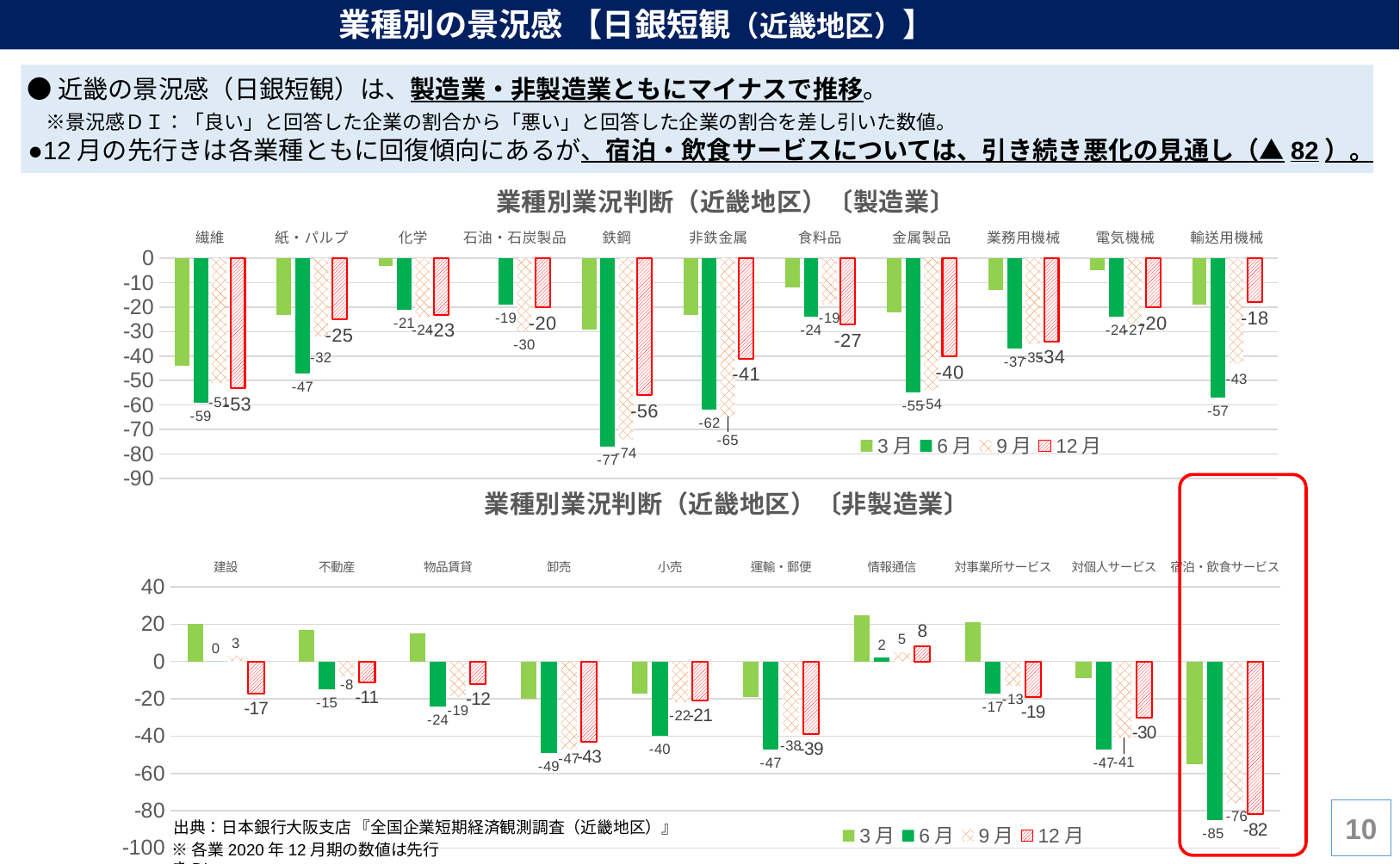

業種別の景況感 【日銀短観（近畿地区）】
 ●近畿の景況感（日銀短観）は、製造業・非製造業ともにマイナスで推移。
　※景況感ＤＩ：「良い」と回答した企業の割合から「悪い」と回答した企業の割合を差し引いた数値。
 ●12月の先行きは各業種ともに回復傾向にあるが、宿泊・飲食サービスについては、引き続き悪化の見通し（▲82）。

### Chart: 業種別業況判断（近畿地区）〔製造業〕

| Category | 3月 | 6月 | 9月 | 12月 |
|---|---|---|---|---|
| 繊維 | -44.0 | -59.0 | -51.0 | -53.0 |
| 紙・パルプ | -23.0 | -47.0 | -32.0 | -25.0 |
| 化学 | -3.0 | -21.0 | -24.0 | -23.0 |
| 石油・石炭製品 | 0.0 | -19.0 | -30.0 | -20.0 |
| 鉄鋼 | -29.0 | -77.0 | -74.0 | -56.0 |
| 非鉄金属 | -23.0 | -62.0 | -65.0 | -41.0 |
| 食料品 | -12.0 | -24.0 | -19.0 | -27.0 |
| 金属製品 | -22.0 | -55.0 | -54.0 | -40.0 |
| 業務用機械 | -13.0 | -37.0 | -35.0 | -34.0 |
| 電気機械 | -5.0 | -24.0 | -27.0 | -20.0 |
| 輸送用機械 | -19.0 | -57.0 | -43.0 | -18.0 |

### Chart: 業種別業況判断（近畿地区）〔非製造業〕

| Category | 3月 | 6月 | 9月 | 12月 |
|---|---|---|---|---|
| 建設 | 20.0 | 0.0 | 3.0 | -17.0 |
| 不動産 | 17.0 | -15.0 | -8.0 | -11.0 |
| 物品賃貸 | 15.0 | -24.0 | -19.0 | -12.0 |
| 卸売 | -20.0 | -49.0 | -47.0 | -43.0 |
| 小売 | -17.0 | -40.0 | -22.0 | -21.0 |
| 運輸・郵便 | -19.0 | -47.0 | -38.0 | -39.0 |
| 情報通信 | 25.0 | 2.0 | 5.0 | 8.0 |
| 対事業所サービス | 21.0 | -17.0 | -13.0 | -19.0 |
| 対個人サービス | -9.0 | -47.0 | -41.0 | -30.0 |
| 宿泊・飲食サービス | -55.0 | -85.0 | -76.0 | -82.0 |
10
出典：日本銀行大阪支店 『全国企業短期経済観測調査（近畿地区）』
※各業2020年12月期の数値は先行きDI